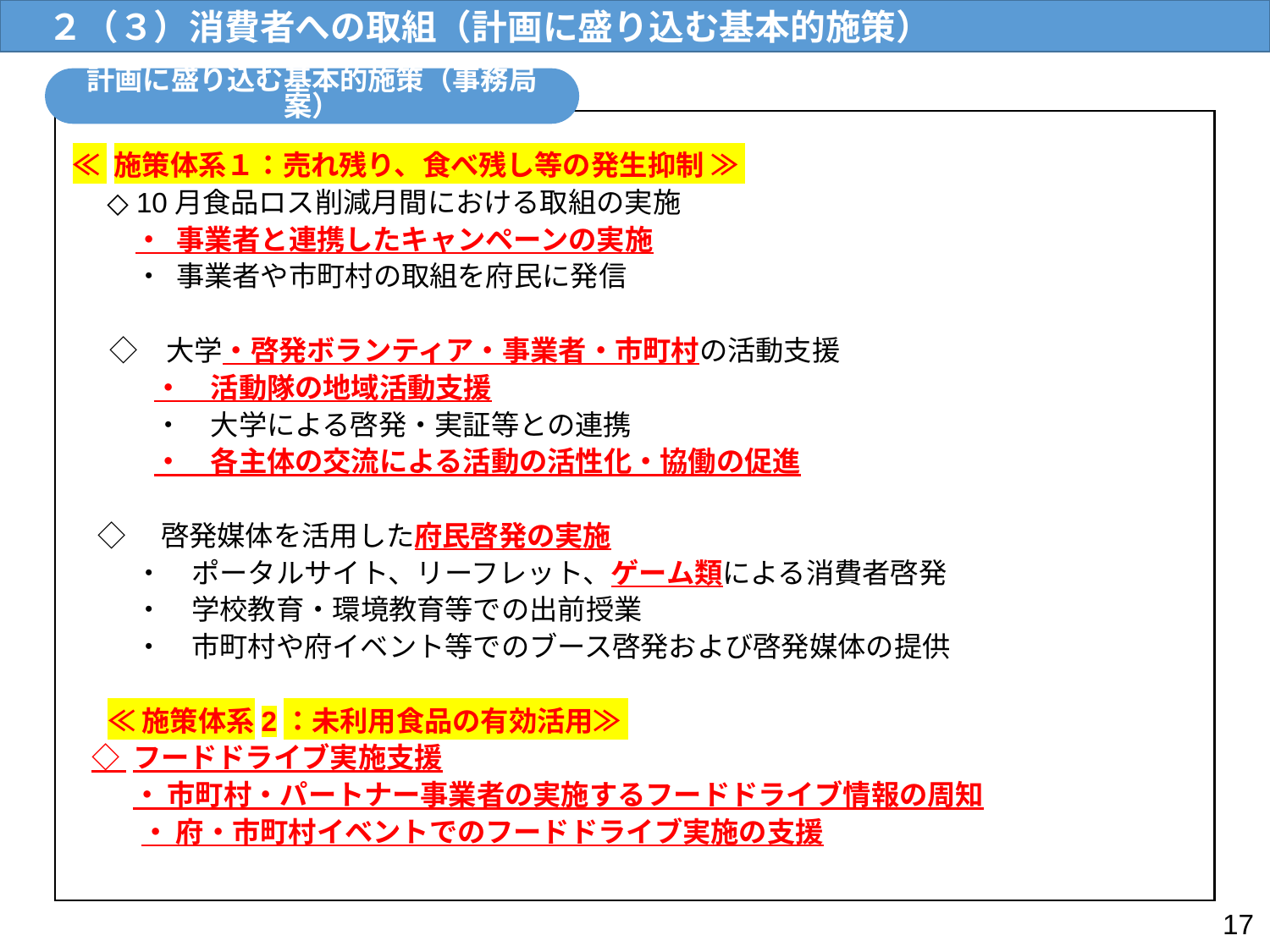

R7.4.17（木）流通対策室
　２（３）消費者への取組（計画に盛り込む基本的施策）
計画に盛り込む基本的施策（事務局案）

  ≪ 施策体系１：売れ残り、食べ残し等の発生抑制 ≫
      ◇ 10月食品ロス削減月間における取組の実施
    ・  事業者と連携したキャンペーンの実施
    ・  事業者や市町村の取組を府民に発信
◇　大学・啓発ボランティア・事業者・市町村の活動支援
　　      ・　活動隊の地域活動支援
　　      ・　大学による啓発・実証等との連携
　　      ・　各主体の交流による活動の活性化・協働の促進
      ◇　啓発媒体を活用した府民啓発の実施
    ・　ポータルサイト、リーフレット、ゲーム類による消費者啓発
    ・　学校教育・環境教育等での出前授業
    ・　市町村や府イベント等でのブース啓発および啓発媒体の提供

  　≪ 施策体系2：未利用食品の有効活用≫
     ◇ フードドライブ実施支援
 　     ・ 市町村・パートナー事業者の実施するフードドライブ情報の周知
　　    ・ 府・市町村イベントでのフードドライブ実施の支援

17